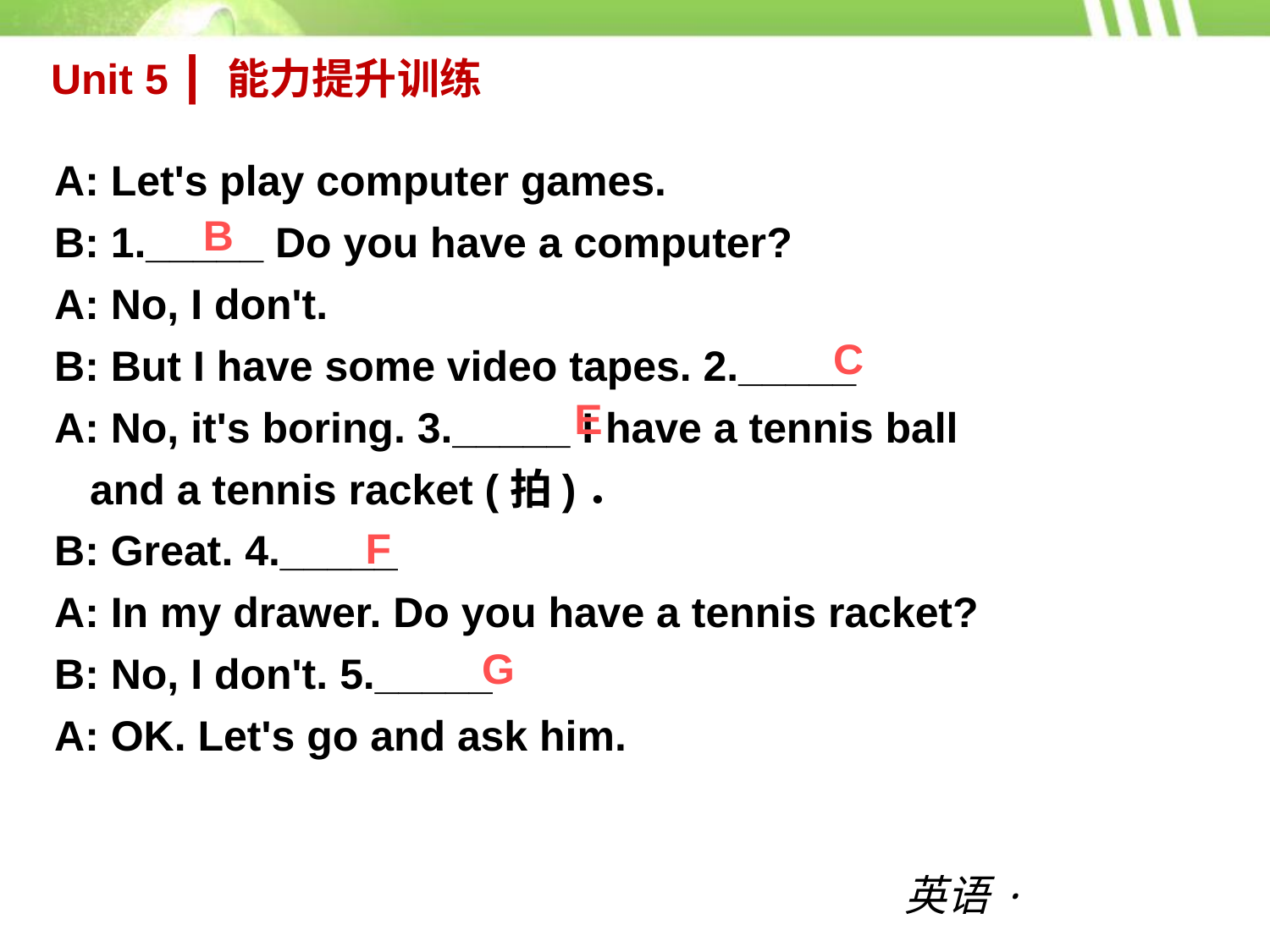

Unit 5 ┃ 能力提升训练
A: Let's play computer games.
B: 1._____ Do you have a computer?
A: No, I don't.
B: But I have some video tapes. 2._____
A: No, it's boring. 3._____ I have a tennis ball
   and a tennis racket (拍)．
B: Great. 4._____
A: In my drawer. Do you have a tennis racket?
B: No, I don't. 5._____
A: OK. Let's go and ask him.
B
C
E
F
G
英语·新课标（RJ）